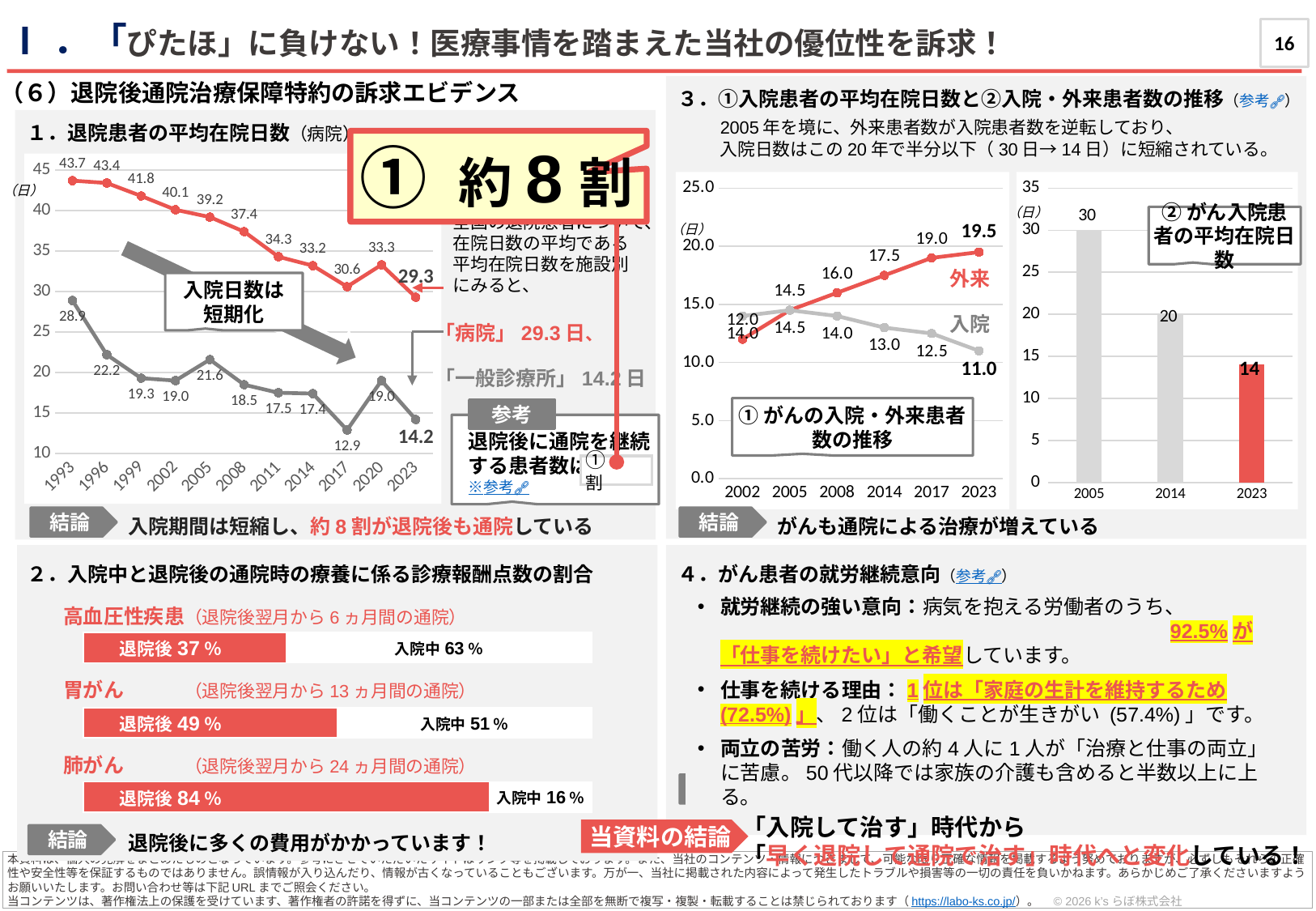

Ⅰ．「ぴたほ」に負けない！医療事情を踏まえた当社の優位性を訴求！
16

（６）退院後通院治療保障特約の訴求エビデンス
３．①入院患者の平均在院日数と②入院・外来患者数の推移（参考🔗）

2005年を境に、外来患者数が入院患者数を逆転しており、
入院日数はこの20年で半分以下（30日→14日）に短縮されている。
１．退院患者の平均在院日数（病院）
① 約8割
　令和5年9月中の
　全国の退院患者について、
　在院日数の平均である
　平均在院日数を施設別
　にみると、

「病院」29.3日、

「一般診療所」14.2日

　となっている。

### Chart

| Category | 病院 | 一般診療所 |
|---|---|---|
| 1993 | 43.7 | 28.9 |
| 1996 | 43.4 | 22.2 |
| 1999 | 41.8 | 19.3 |
| 2002 | 40.1 | 19.0 |
| 2005 | 39.2 | 21.6 |
| 2008 | 37.4 | 18.5 |
| 2011 | 34.3 | 17.5 |
| 2014 | 33.2 | 17.4 |
| 2017 | 30.6 | 12.9 |
| 2020 | 33.3 | 19.0 |
| 2023 | 29.3 | 14.2 |

### Chart

| Category | 外来患者数 (万人) | 入院患者数 (万人) |
|---|---|---|
| 2002 | 12.0 | 14.0 |
| 2005 | 14.5 | 14.5 |
| 2008 | 16.0 | 14.0 |
| 2014 | 17.5 | 13.0 |
| 2017 | 19.0 | 12.5 |
| 2023 | 19.5 | 11.0 |

### Chart

| Category |  |
|---|---|
| 2005 | 30.0 |
| 2014 | 20.0 |
| 2023 | 14.0 |
（日）
（日）
②がん入院患者の平均在院日数
（日）
外来
入院日数は
短期化

入院
①がんの入院・外来患者数の推移
参考
退院後に通院を継続
する患者数は約8割
※参考🔗
①　  割
結論
結論
入院期間は短縮し、約8割が退院後も通院している
がんも通院による治療が増えている

２．入院中と退院後の通院時の療養に係る診療報酬点数の割合
４．がん患者の就労継続意向（参考🔗）
就労継続の強い意向：病気を抱える労働者のうち、　　　　　　　　　　　　　　　　　　　　　　　　　　92.5%が「仕事を続けたい」と希望しています。
仕事を続ける理由：1位は「家庭の生計を維持するため (72.5%)」、2位は「働くことが生きがい (57.4%)」です。
両立の苦労：働く人の約4人に1人が「治療と仕事の両立」に苦慮。50代以降では家族の介護も含めると半数以上に上る。
高血圧性疾患（退院後翌月から6ヵ月間の通院）
| 退院後37％ | 入院中63％ |
| --- | --- |
胃がん　　　（退院後翌月から13ヵ月間の通院）
| 退院後49％ | 入院中51％ |
| --- | --- |
肺がん　　　（退院後翌月から24ヵ月間の通院）
働き盛り・子育て世代ほど「早期退院」を熱望している
結論
| 退院後84％ | 入院中16％ |
| --- | --- |
「入院して治す」時代から
「早く退院して通院で治す」時代へと変化している！
当資料の結論
退院後に多くの費用がかかっています！
結論